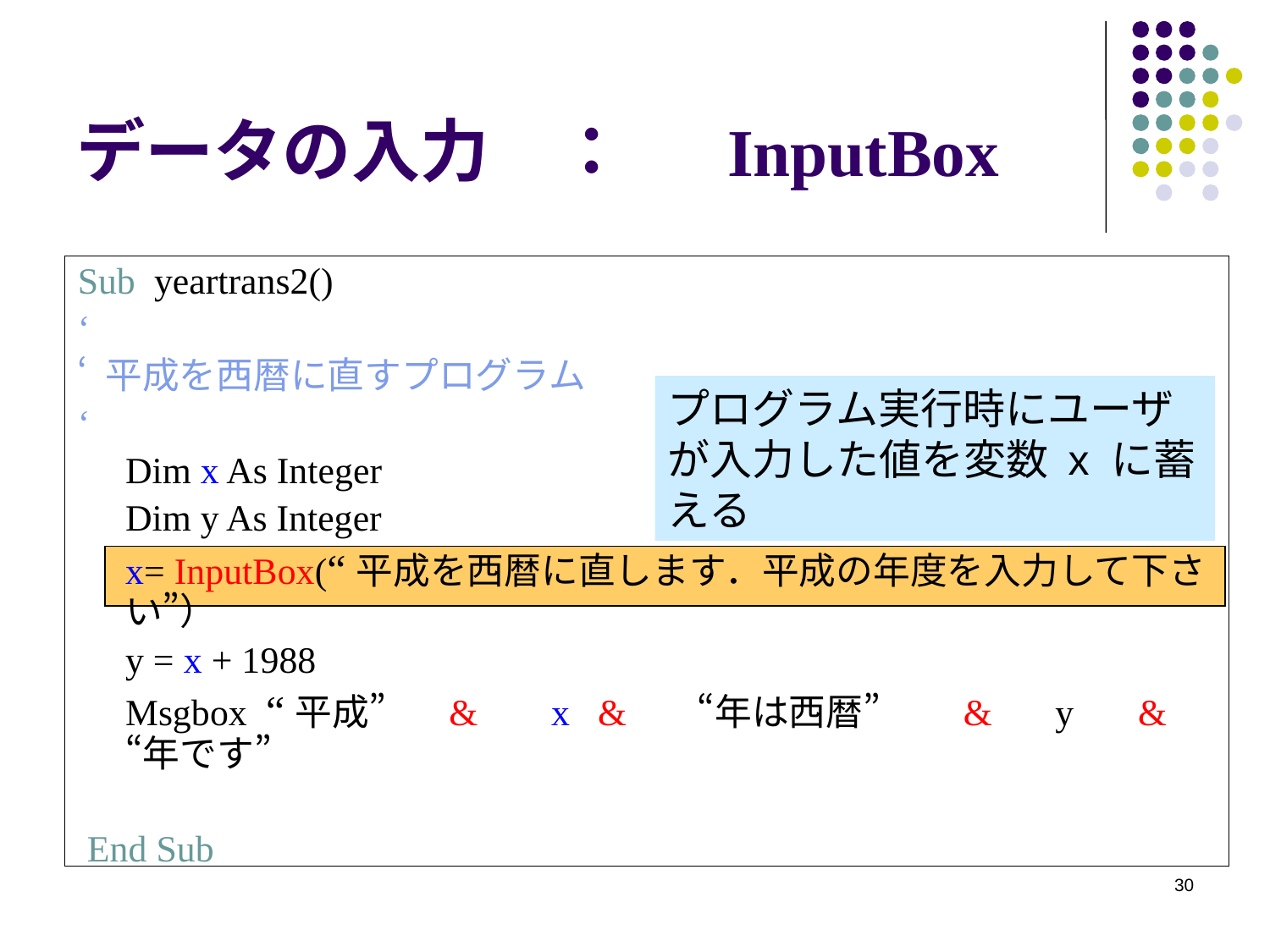

# データの入力　：　 InputBox
Sub  yeartrans2()
‘
‘ 平成を西暦に直すプログラム
‘
	Dim x As Integer
	Dim y As Integer
	x= InputBox(“平成を西暦に直します．平成の年度を入力して下さい”）
 	y = x + 1988
	Msgbox  “平成”  　&  　x   &　   “年は西暦”　　&　 y 　&　“年です”

 End Sub

プログラム実行時にユーザが入力した値を変数 x に蓄える

30